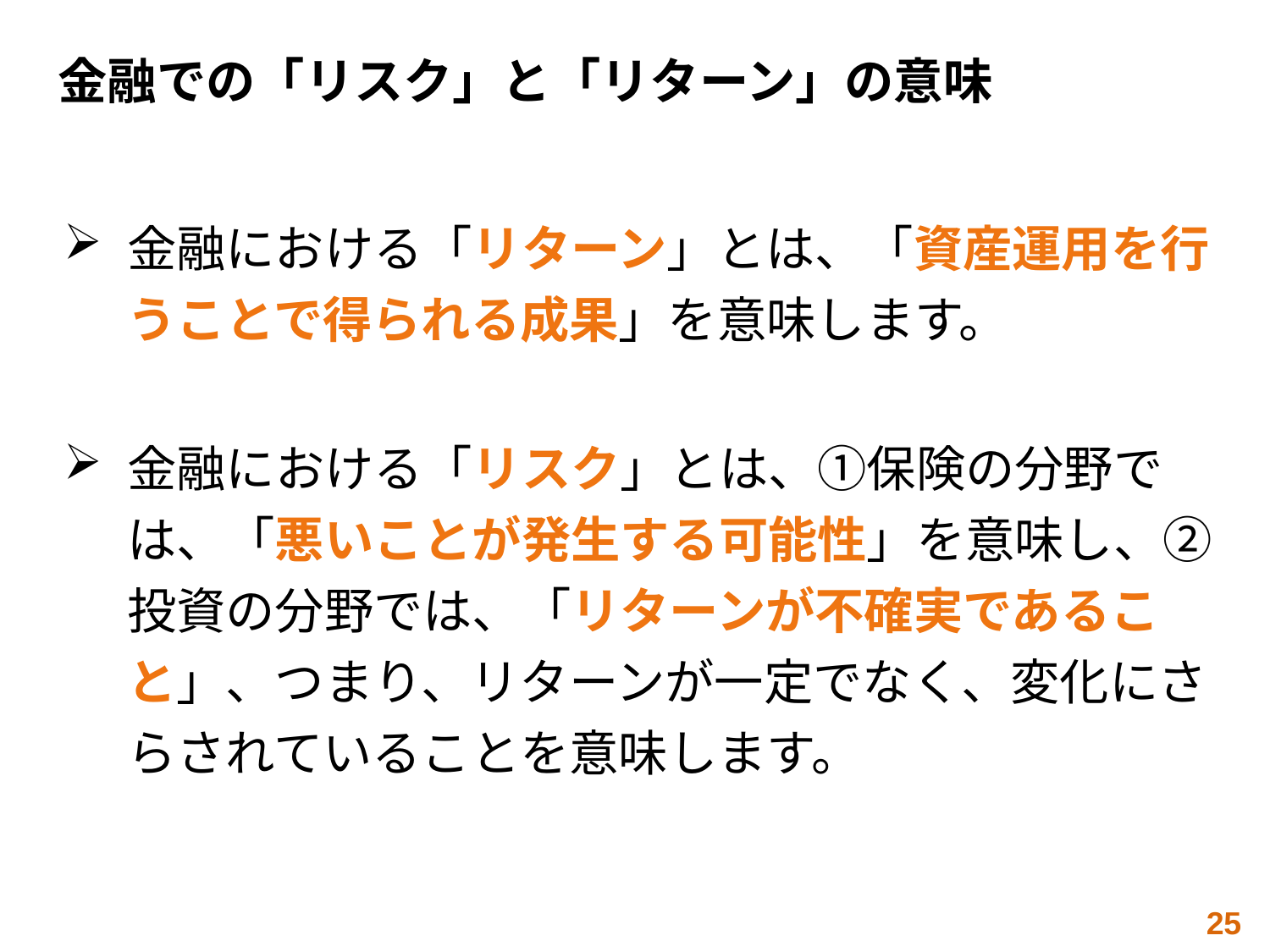

金融での「リスク」と「リターン」の意味
金融における「リターン」とは、「資産運用を行うことで得られる成果」を意味します。
金融における「リスク」とは、①保険の分野では、「悪いことが発生する可能性」を意味し、②投資の分野では、「リターンが不確実であること」、つまり、リターンが一定でなく、変化にさらされていることを意味します。
25